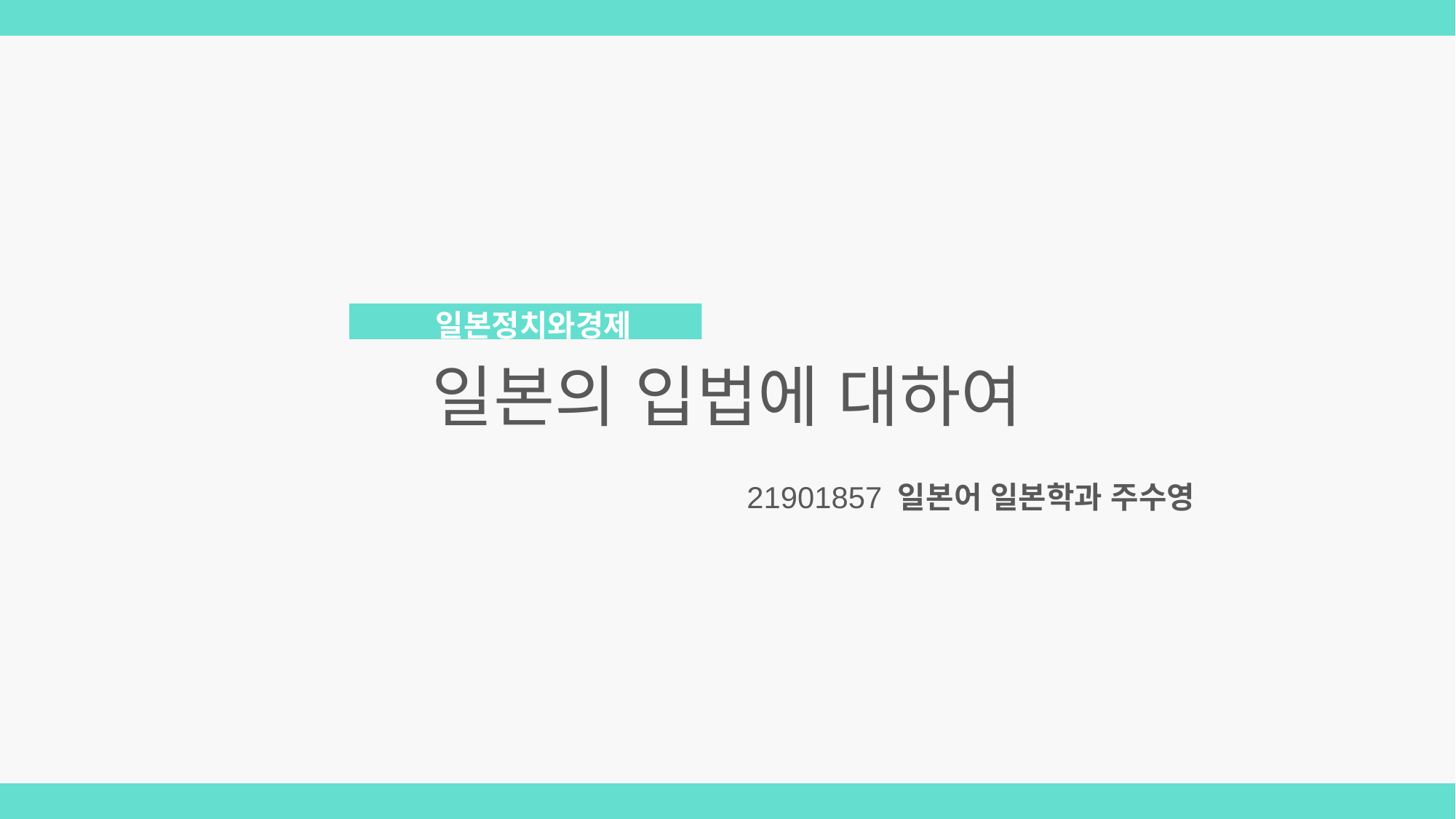

일본정치와경제

일본의 입법에 대하여
21901857 일본어 일본학과 주수영